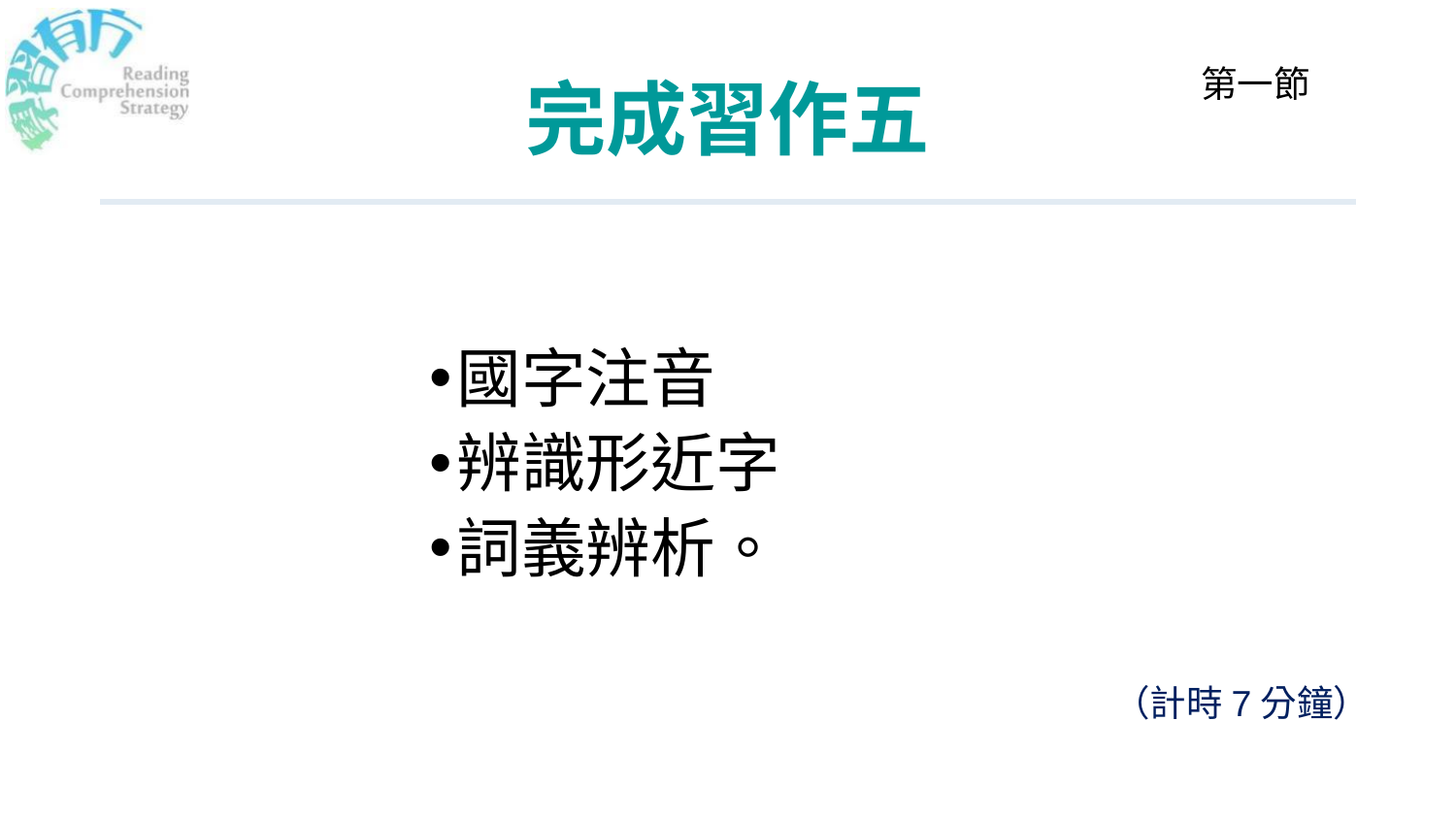

# 完成習作五
第一節
國字注音
辨識形近字
詞義辨析。
（計時7分鐘）